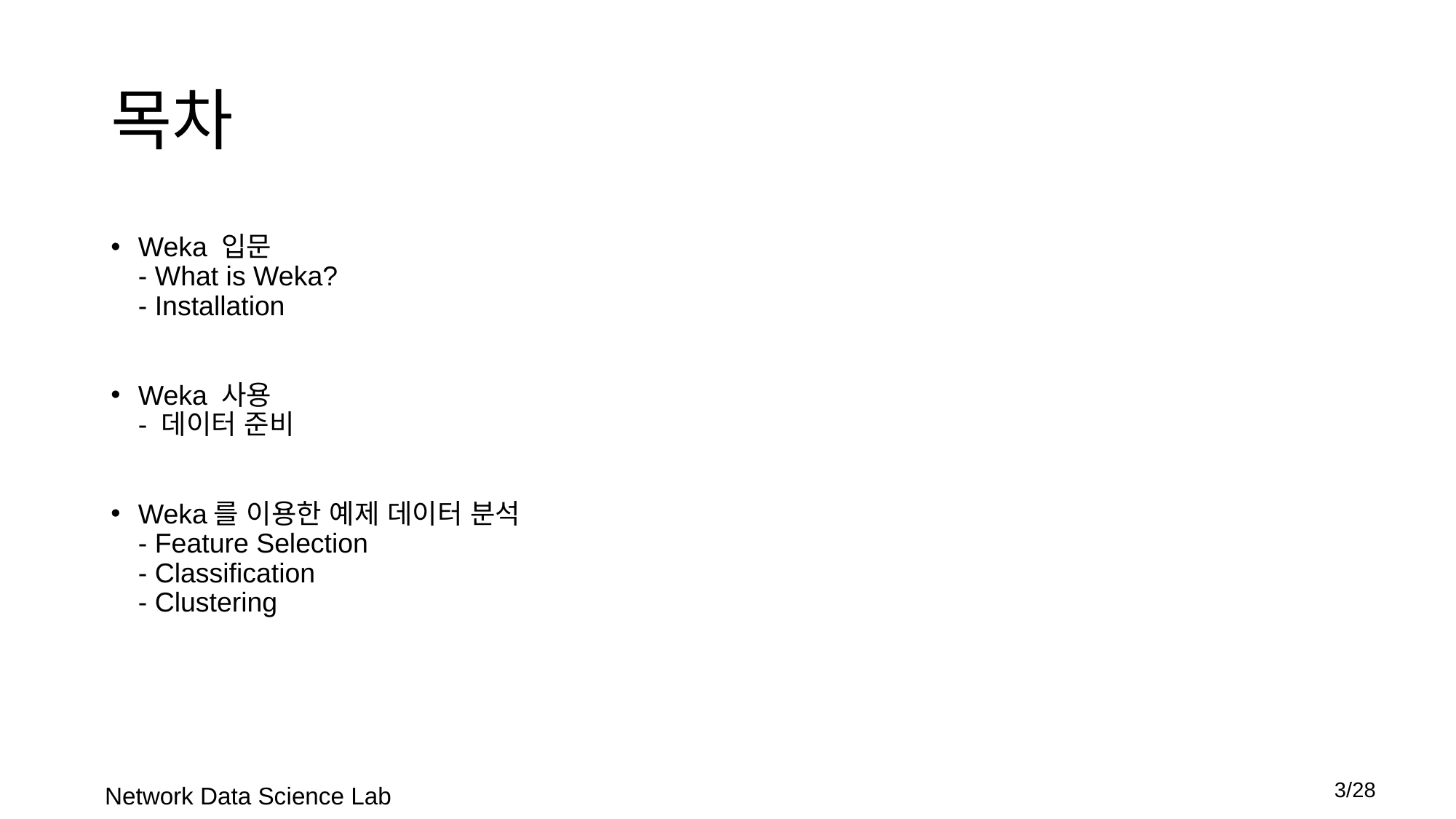

# 목차
Weka 입문
- What is Weka?
- Installation

Weka 사용
- 데이터 준비

Weka를 이용한 예제 데이터 분석
- Feature Selection
- Classification
- Clustering

3/28